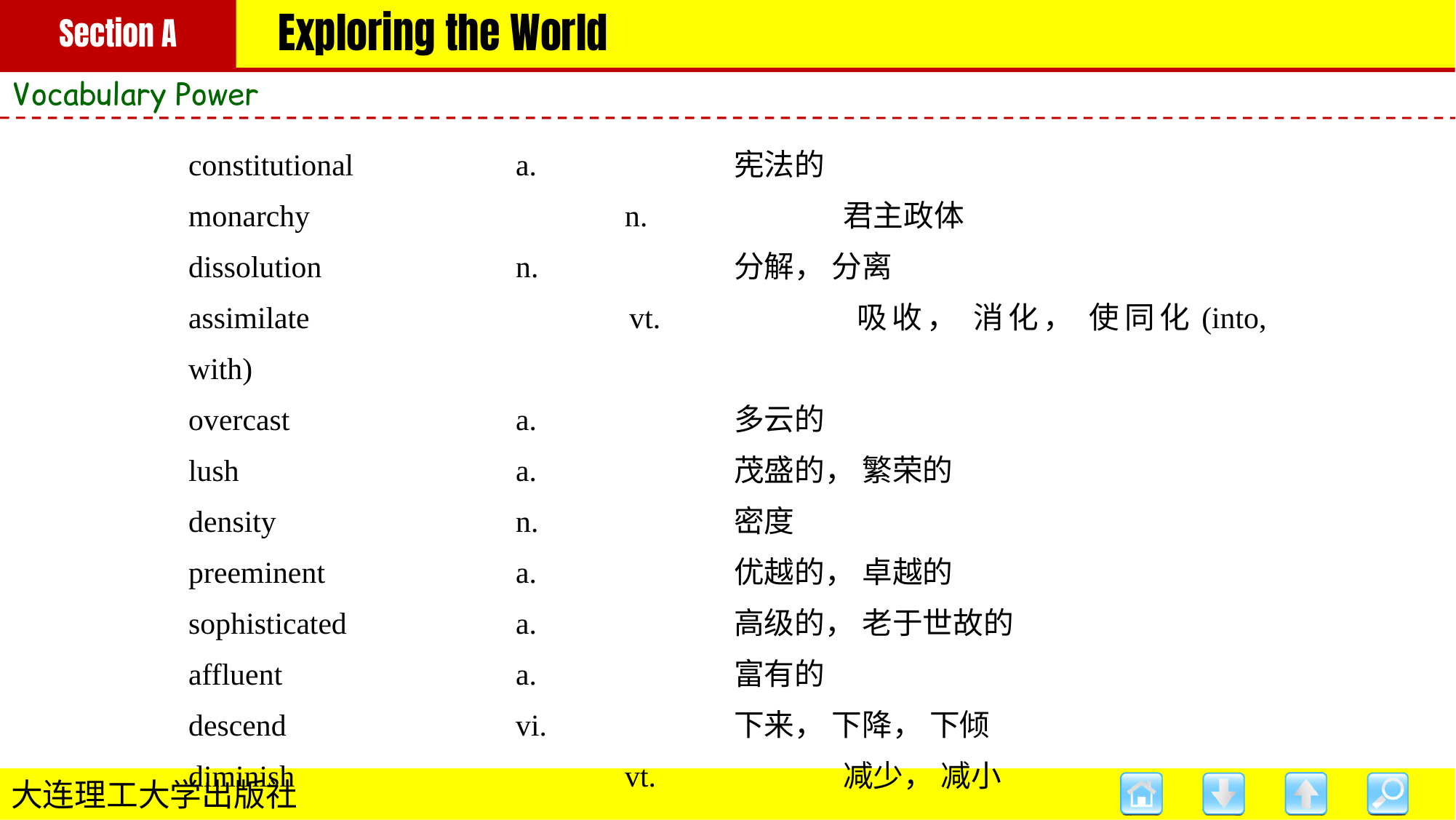

Section A
# Exploring the World
Vocabulary Power
constitutional 		a. 		宪法的
monarchy 			n. 		君主政体
dissolution 		n. 		分解， 分离
assimilate 			vt. 		吸收， 消化， 使同化(into, with)
overcast 			a. 		多云的
lush 			a. 		茂盛的， 繁荣的
density 			n. 		密度
preeminent 		a. 		优越的， 卓越的
sophisticated 		a. 		高级的， 老于世故的
affluent 			a. 		富有的
descend 			vi. 		下来， 下降， 下倾
diminish 			vt.		减少， 减小